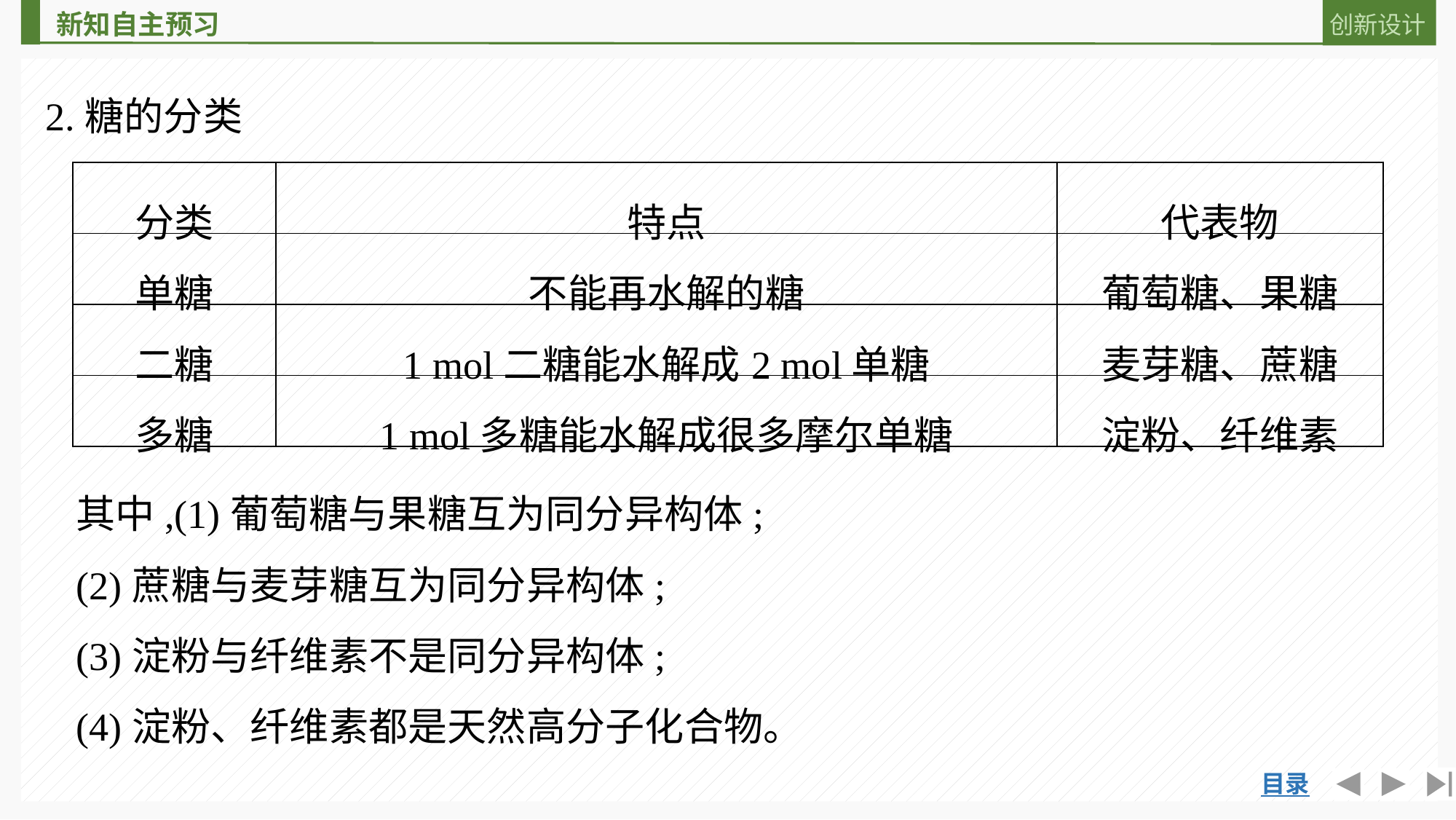

2.糖的分类
| 分类 | 特点 | 代表物 |
| --- | --- | --- |
| 单糖 | 不能再水解的糖 | 葡萄糖、果糖 |
| 二糖 | 1 mol二糖能水解成2 mol单糖 | 麦芽糖、蔗糖 |
| 多糖 | 1 mol多糖能水解成很多摩尔单糖 | 淀粉、纤维素 |
其中,(1)葡萄糖与果糖互为同分异构体;
(2)蔗糖与麦芽糖互为同分异构体;
(3)淀粉与纤维素不是同分异构体;
(4)淀粉、纤维素都是天然高分子化合物。